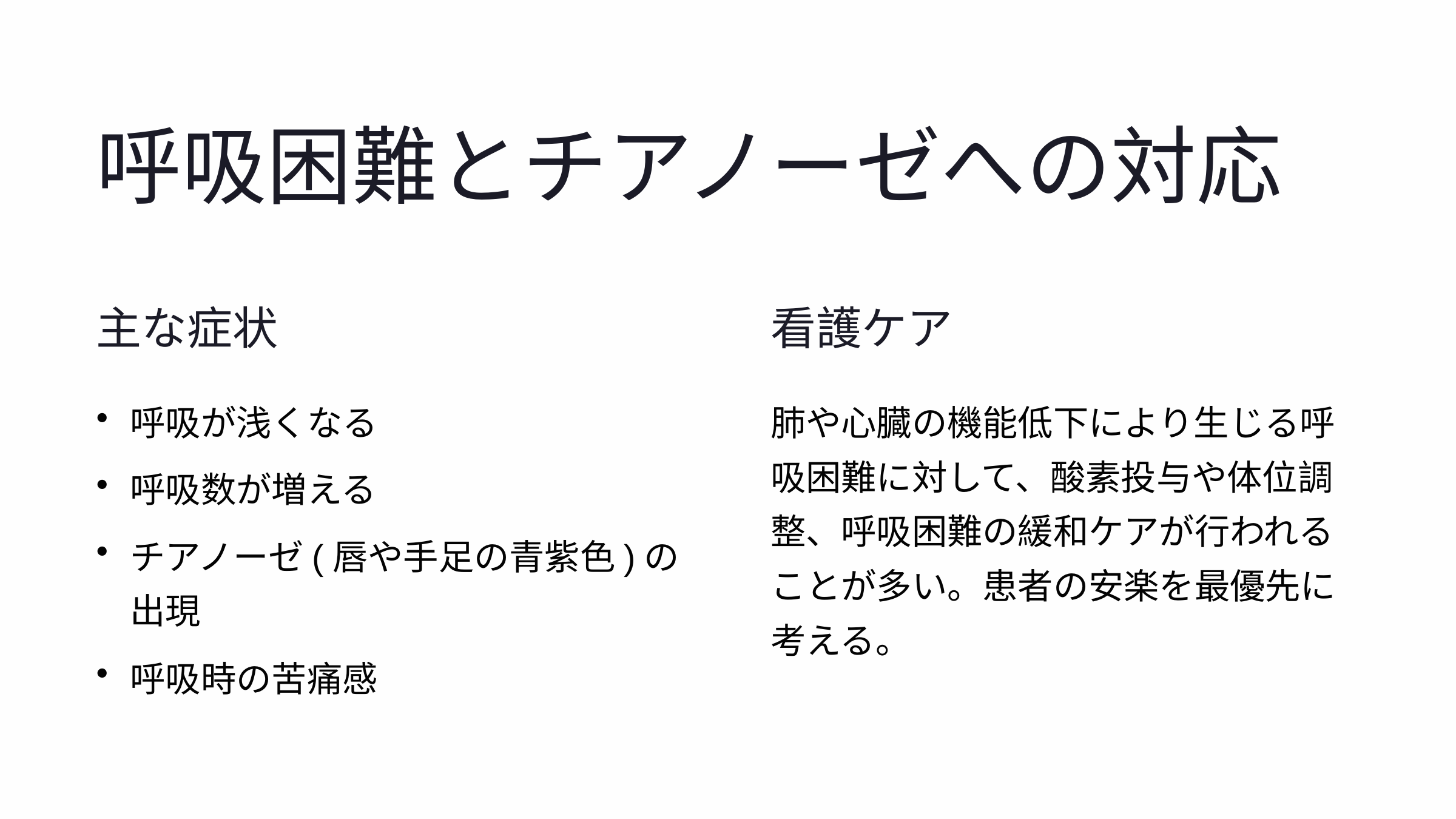

呼吸困難とチアノーゼへの対応
主な症状
看護ケア
呼吸が浅くなる
肺や心臓の機能低下により生じる呼吸困難に対して、酸素投与や体位調整、呼吸困難の緩和ケアが行われることが多い。患者の安楽を最優先に考える。
呼吸数が増える
チアノーゼ(唇や手足の青紫色)の出現
呼吸時の苦痛感